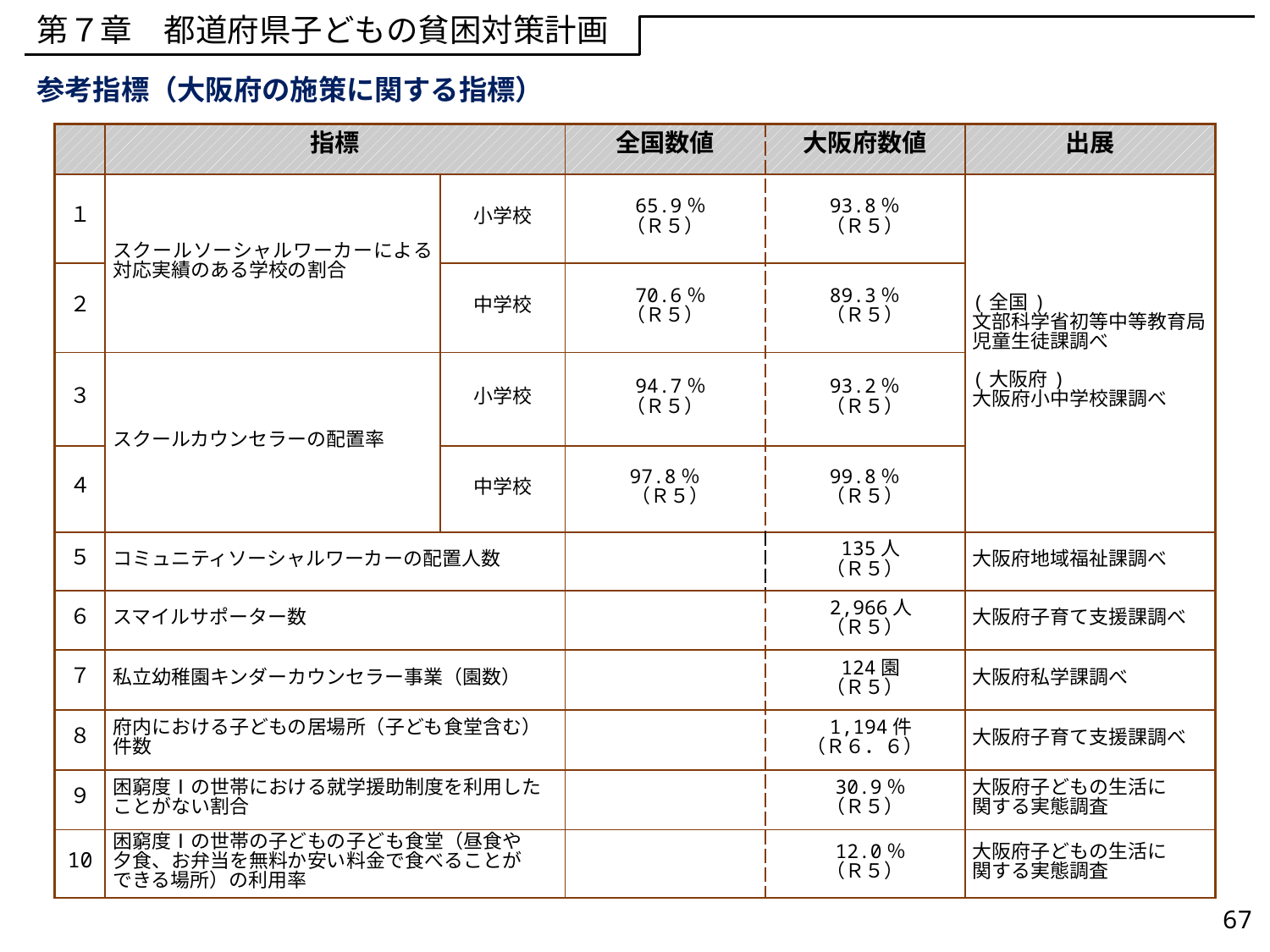

第７章　都道府県子どもの貧困対策計画
参考指標（大阪府の施策に関する指標）
|  | 指標 |  | 全国数値 | 大阪府数値 | 出展 |
| --- | --- | --- | --- | --- | --- |
| １ | スクールソーシャルワーカーによる対応実績のある学校の割合 | 小学校 | 65.9％ （Ｒ５） | 93.8％ （Ｒ５） | (全国) 文部科学省初等中等教育局児童生徒課調べ   (大阪府) 大阪府小中学校課調べ |
| ２ |  | 中学校 | 70.6％ （Ｒ５） | 89.3％ （Ｒ５） |  |
| ３ | スクールカウンセラーの配置率 | 小学校 | 94.7％ （Ｒ５） | 93.2％ （Ｒ５） |  |
| ４ |  | 中学校 | 97.8％  （Ｒ５） | 99.8％ （Ｒ５） |  |
| ５ | コミュニティソーシャルワーカーの配置人数 |  |  | 135人 （Ｒ５） | 大阪府地域福祉課調べ |
| ６ | スマイルサポーター数 |  |  | 2,966人 （Ｒ５） | 大阪府子育て支援課調べ |
| ７ | 私立幼稚園キンダーカウンセラー事業（園数） |  |  | 124園 （Ｒ５） | 大阪府私学課調べ |
| ８ | 府内における子どもの居場所（子ども食堂含む）件数 |  |  | 1,194件 （Ｒ６．６） | 大阪府子育て支援課調べ |
| ９ | 困窮度Ⅰの世帯における就学援助制度を利用したことがない割合 |  |  | 30.9％ （Ｒ５） | 大阪府子どもの生活に 関する実態調査 |
| 10 | 困窮度Ⅰの世帯の子どもの子ども食堂（昼食や 夕食、お弁当を無料か安い料金で食べることが できる場所）の利用率 |  |  | 12.0％ （Ｒ５） | 大阪府子どもの生活に 関する実態調査 |
67